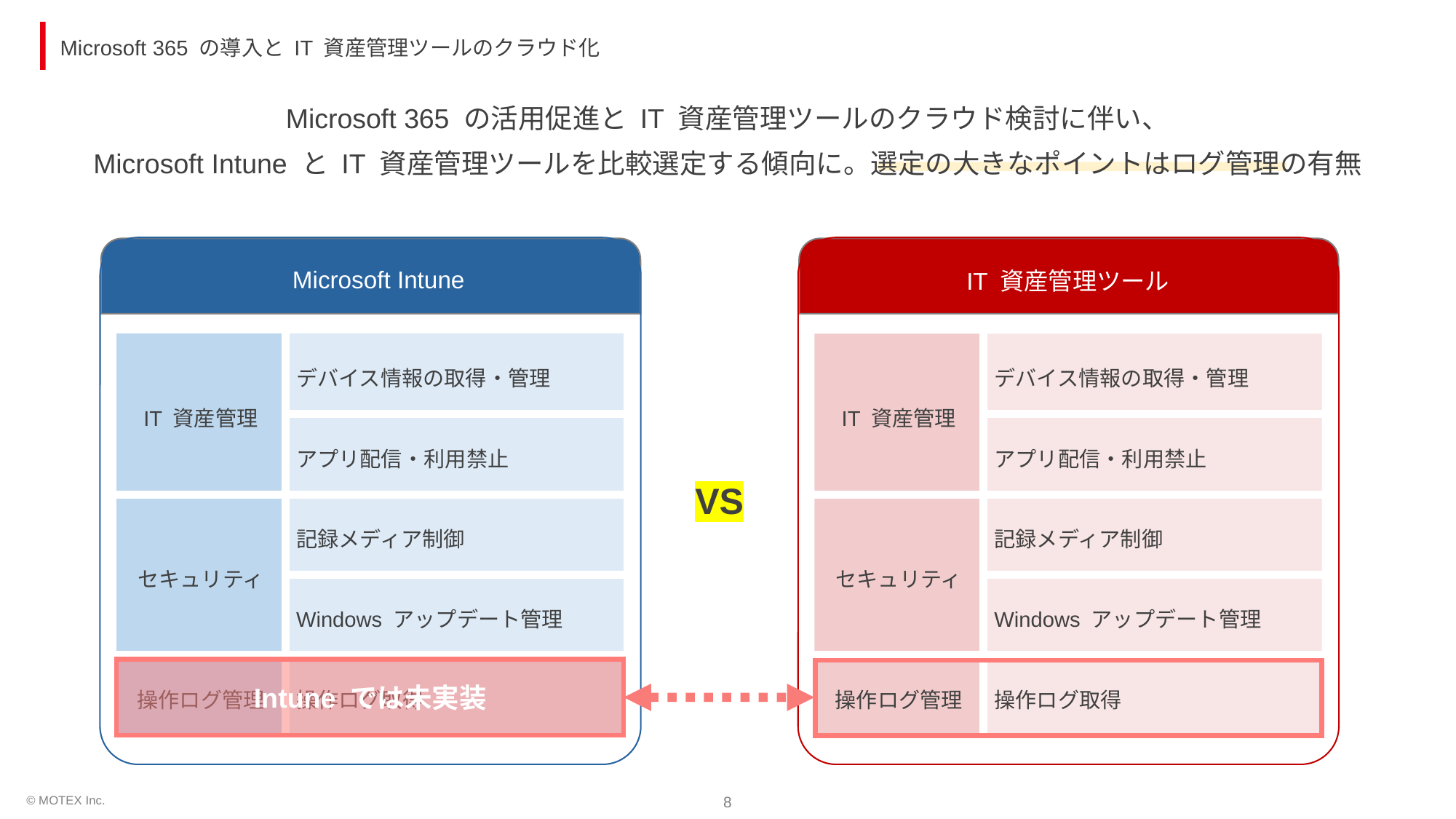

Microsoft 365 の導入と IT 資産管理ツールのクラウド化
Microsoft 365 の活用促進と IT 資産管理ツールのクラウド検討に伴い、
Microsoft Intune と IT 資産管理ツールを比較選定する傾向に。選定の大きなポイントはログ管理の有無

Microsoft Intune
IT 資産管理ツール
| IT 資産管理 | デバイス情報の取得・管理 |
| --- | --- |
|  | アプリ配信・利用禁止 |
| セキュリティ | 記録メディア制御 |
|  | Windows アップデート管理 |
| 操作ログ管理 | 操作ログ取得 |
| IT 資産管理 | デバイス情報の取得・管理 |
| --- | --- |
|  | アプリ配信・利用禁止 |
| セキュリティ | 記録メディア制御 |
|  | Windows アップデート管理 |
| 操作ログ管理 | 操作ログ取得 |
VS
Intune では未実装